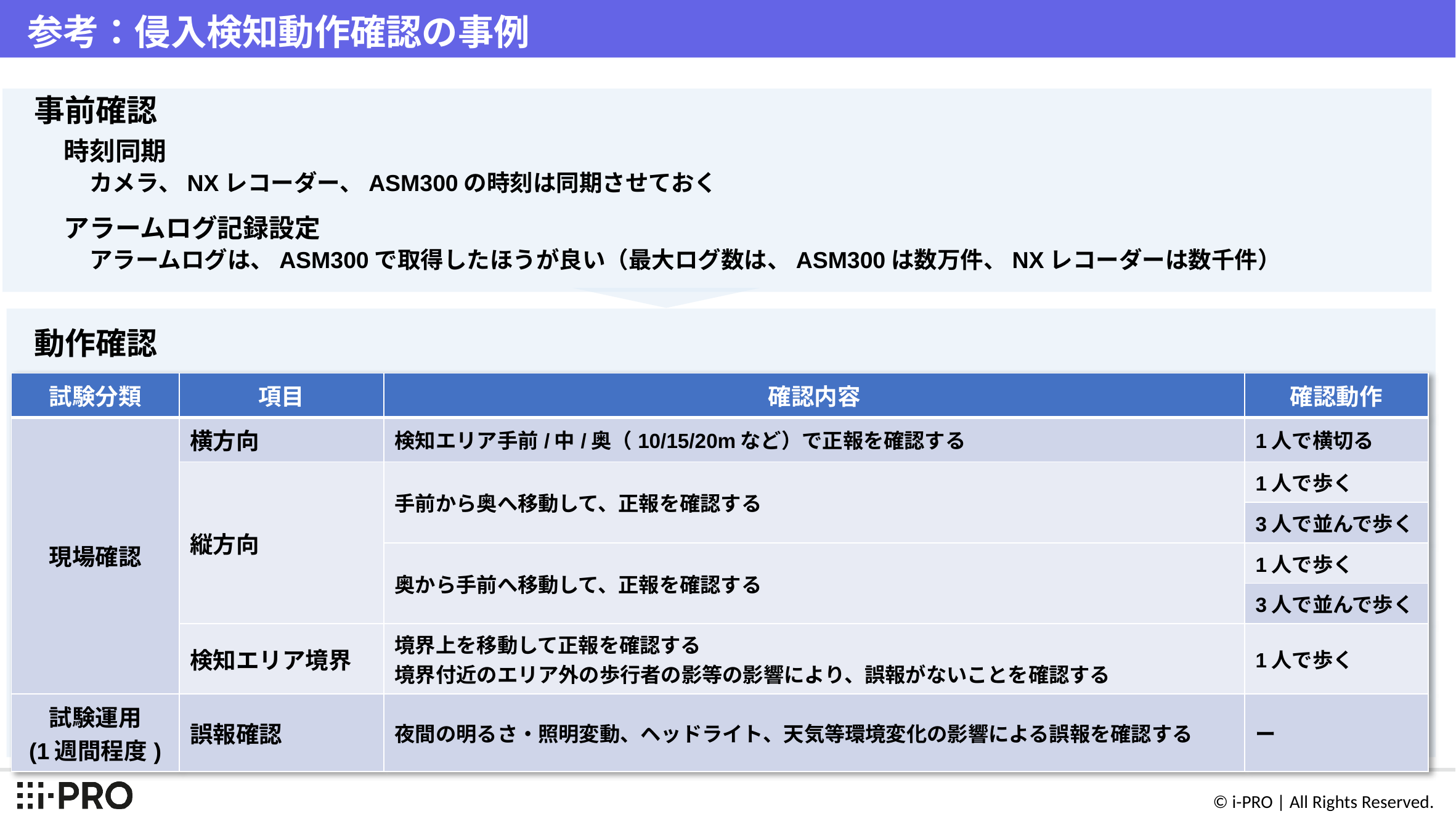

# 参考：侵入検知動作確認の事例
事前確認

時刻同期
　カメラ、NXレコーダー、ASM300の時刻は同期させておく
アラームログ記録設定
　アラームログは、ASM300で取得したほうが良い（最大ログ数は、ASM300は数万件、NXレコーダーは数千件）

動作確認
| 試験分類 | 項目 | 確認内容 | 確認動作 |
| --- | --- | --- | --- |
| 現場確認 | 横方向 | 検知エリア手前/中/奥（10/15/20mなど）で正報を確認する | 1人で横切る |
|  | 縦方向 | 手前から奥へ移動して、正報を確認する | 1人で歩く |
|  |  |  | 3人で並んで歩く |
|  |  | 奥から手前へ移動して、正報を確認する | 1人で歩く |
|  |  |  | 3人で並んで歩く |
|  | 検知エリア境界 | 境界上を移動して正報を確認する 境界付近のエリア外の歩行者の影等の影響により、誤報がないことを確認する | 1人で歩く |
| 試験運用 (1週間程度) | 誤報確認 | 夜間の明るさ・照明変動、ヘッドライト、天気等環境変化の影響による誤報を確認する | ー |